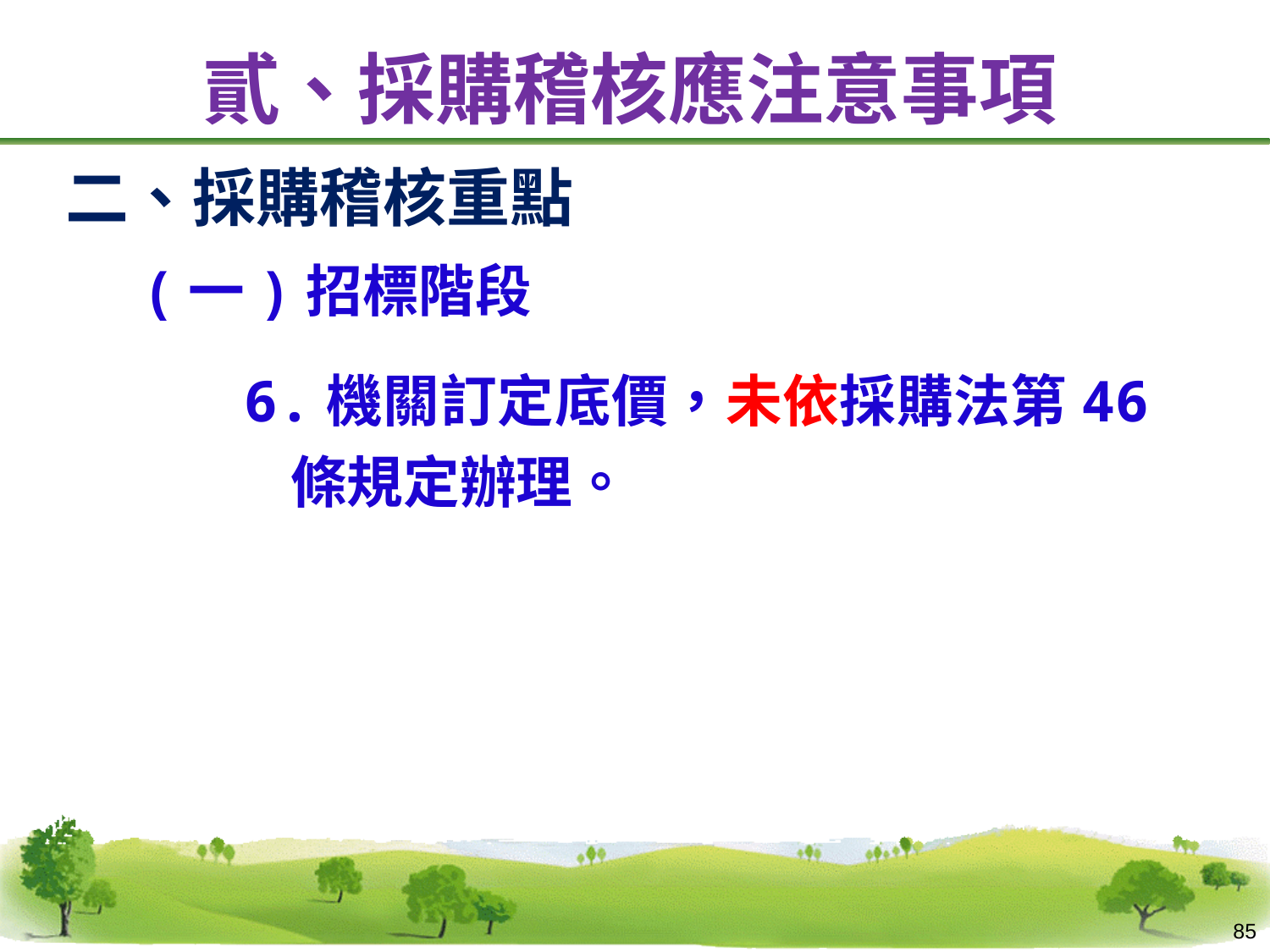

# 貳、採購稽核應注意事項
二、採購稽核重點
(一)招標階段
   6.機關訂定底價，未依採購法第46條規定辦理。

85